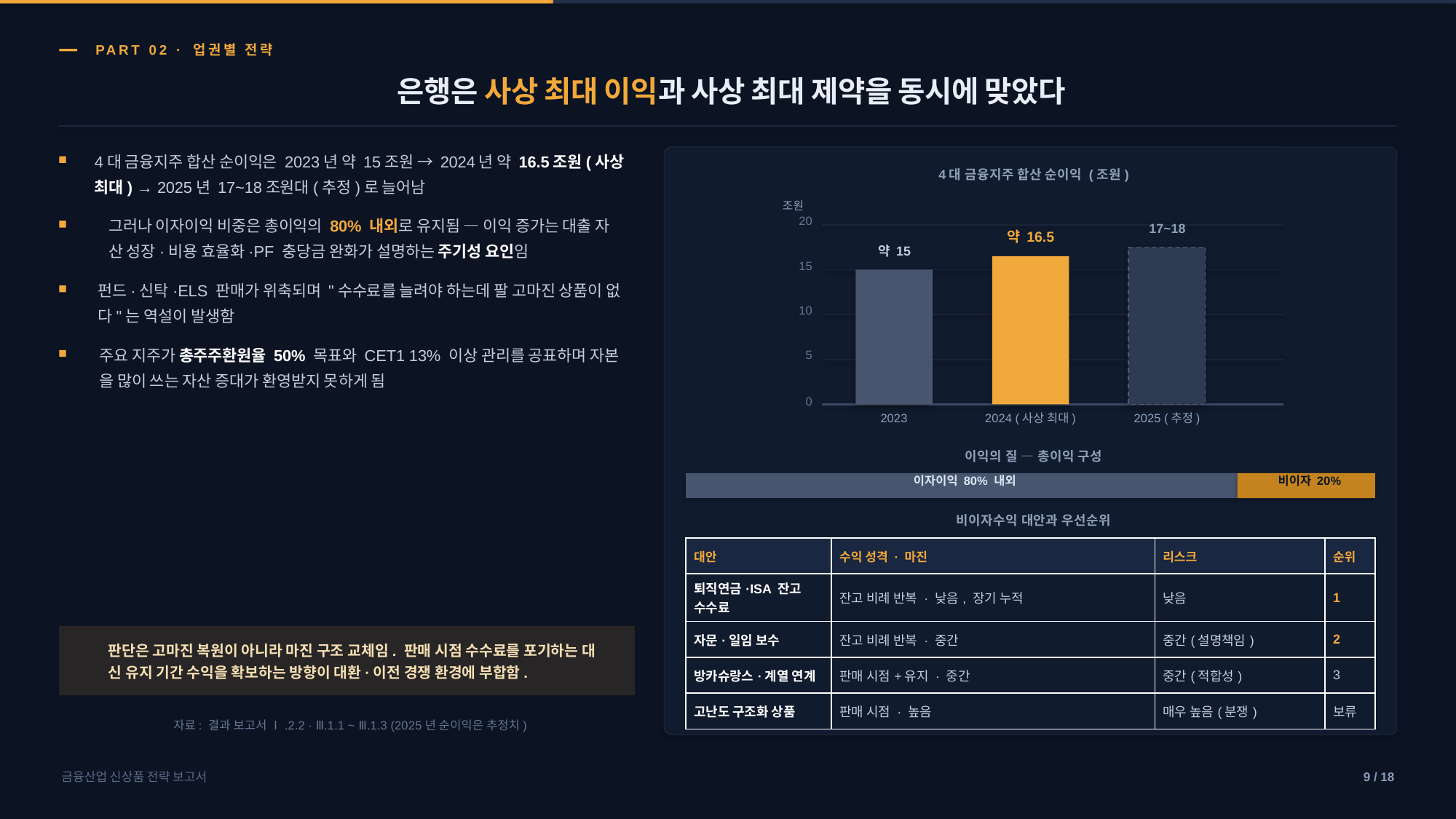

PART 02 · 업권별 전략

은행은 사상 최대 이익과 사상 최대 제약을 동시에 맞았다

4대 금융지주 합산 순이익은 2023년 약 15조원 → 2024년 약 16.5조원(사상
최대) → 2025년 17~18조원대(추정)로 늘어남

4대 금융지주 합산 순이익 (조원)
조원
그러나 이자이익 비중은 총이익의 80% 내외로 유지됨 — 이익 증가는 대출 자
산 성장·비용 효율화·PF 충당금 완화가 설명하는 주기성 요인임
20
17~18

약 16.5
약 15

15

펀드·신탁·ELS 판매가 위축되며 "수수료를 늘려야 하는데 팔 고마진 상품이 없
다"는 역설이 발생함

10
주요 지주가 총주주환원율 50% 목표와 CET1 13% 이상 관리를 공표하며 자본
을 많이 쓰는 자산 증대가 환영받지 못하게 됨
5

0
2023
2024 (사상 최대)
2025 (추정)
이익의 질 — 총이익 구성
이자이익 80% 내외
비이자 20%

비이자수익 대안과 우선순위
| 대안 | 수익 성격 · 마진 | 리스크 | 순위 |
| --- | --- | --- | --- |
| 퇴직연금·ISA 잔고 수수료 | 잔고 비례 반복 · 낮음, 장기 누적 | 낮음 | 1 |
| 자문·일임 보수 | 잔고 비례 반복 · 중간 | 중간(설명책임) | 2 |
| 방카슈랑스·계열 연계 | 판매 시점+유지 · 중간 | 중간(적합성) | 3 |
| 고난도 구조화 상품 | 판매 시점 · 높음 | 매우 높음(분쟁) | 보류 |

판단은 고마진 복원이 아니라 마진 구조 교체임. 판매 시점 수수료를 포기하는 대
신 유지 기간 수익을 확보하는 방향이 대환·이전 경쟁 환경에 부합함.
자료: 결과 보고서 Ⅰ.2.2 · Ⅲ.1.1 ~ Ⅲ.1.3 (2025년 순이익은 추정치)
금융산업 신상품 전략 보고서
9 / 18